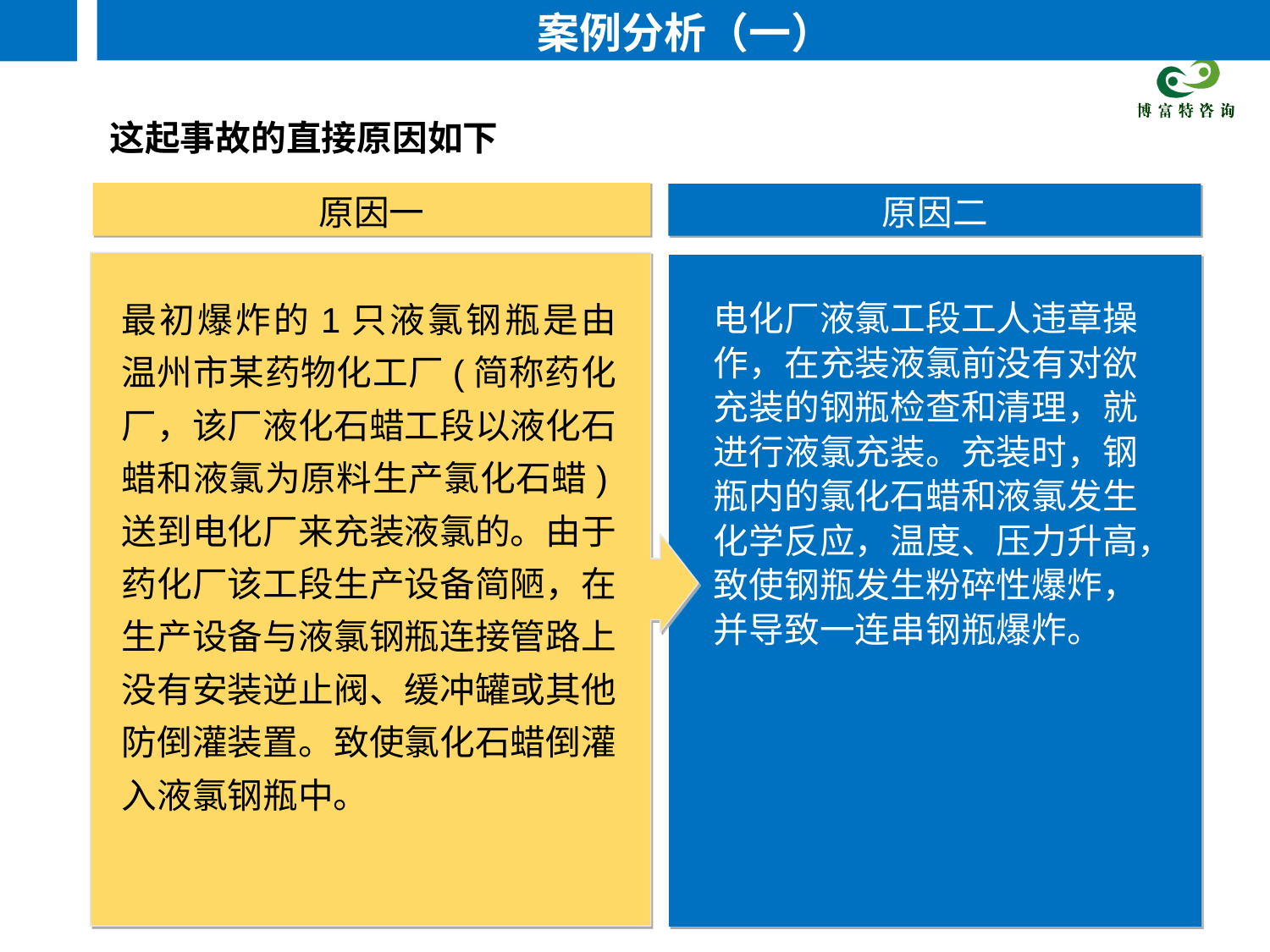

案例分析（一）
这起事故的直接原因如下

原因一
原因二

最初爆炸的1只液氯钢瓶是由温州市某药物化工厂(简称药化厂，该厂液化石蜡工段以液化石蜡和液氯为原料生产氯化石蜡)送到电化厂来充装液氯的。由于药化厂该工段生产设备简陋，在生产设备与液氯钢瓶连接管路上没有安装逆止阀、缓冲罐或其他防倒灌装置。致使氯化石蜡倒灌入液氯钢瓶中。
电化厂液氯工段工人违章操作，在充装液氯前没有对欲充装的钢瓶检查和清理，就进行液氯充装。充装时，钢瓶内的氯化石蜡和液氯发生化学反应，温度、压力升高，致使钢瓶发生粉碎性爆炸，并导致一连串钢瓶爆炸。